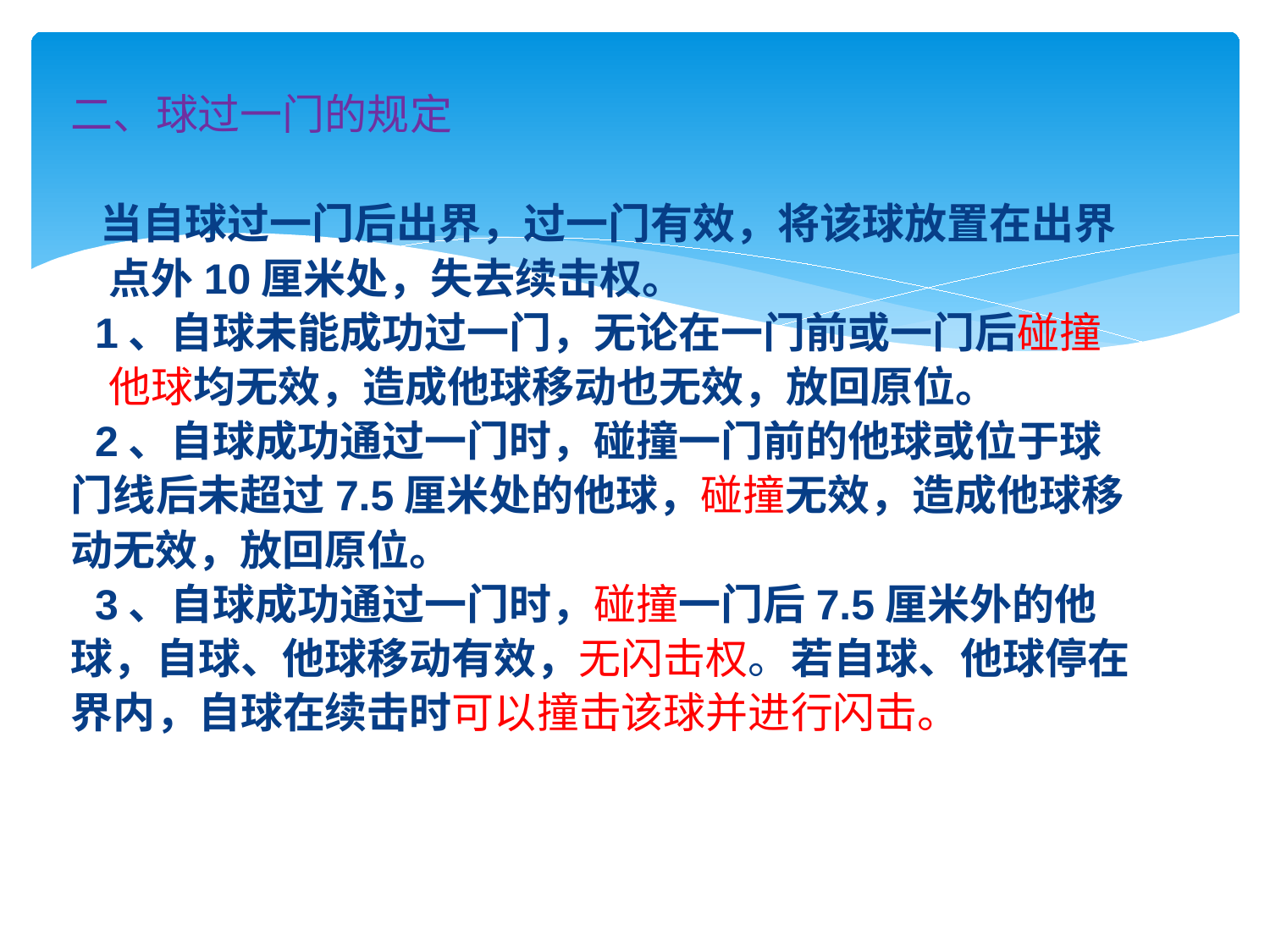

二、球过一门的规定

  当自球过一门后出界，过一门有效，将该球放置在出界点外10厘米处，失去续击权。
  1、自球未能成功过一门，无论在一门前或一门后碰撞他球均无效，造成他球移动也无效，放回原位。
  2、自球成功通过一门时，碰撞一门前的他球或位于球门线后未超过7.5厘米处的他球，碰撞无效，造成他球移动无效，放回原位。
  3、自球成功通过一门时，碰撞一门后7.5厘米外的他球，自球、他球移动有效，无闪击权。若自球、他球停在界内，自球在续击时可以撞击该球并进行闪击。